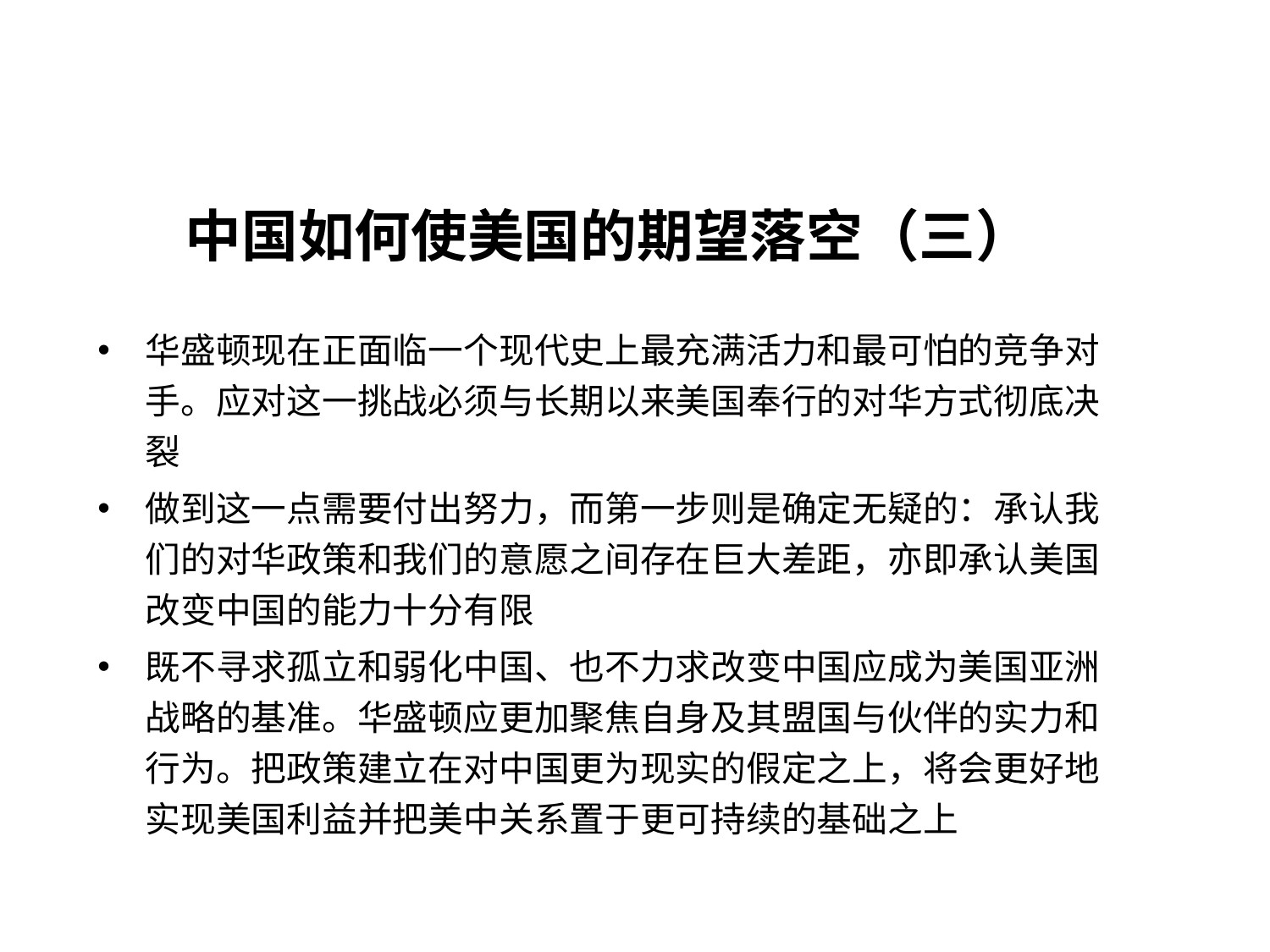

中国如何使美国的期望落空（三）

华盛顿现在正面临一个现代史上最充满活力和最可怕的竞争对手。应对这一挑战必须与长期以来美国奉行的对华方式彻底决裂
做到这一点需要付出努力，而第一步则是确定无疑的：承认我们的对华政策和我们的意愿之间存在巨大差距，亦即承认美国改变中国的能力十分有限
既不寻求孤立和弱化中国、也不力求改变中国应成为美国亚洲战略的基准。华盛顿应更加聚焦自身及其盟国与伙伴的实力和行为。把政策建立在对中国更为现实的假定之上，将会更好地实现美国利益并把美中关系置于更可持续的基础之上

IWEP